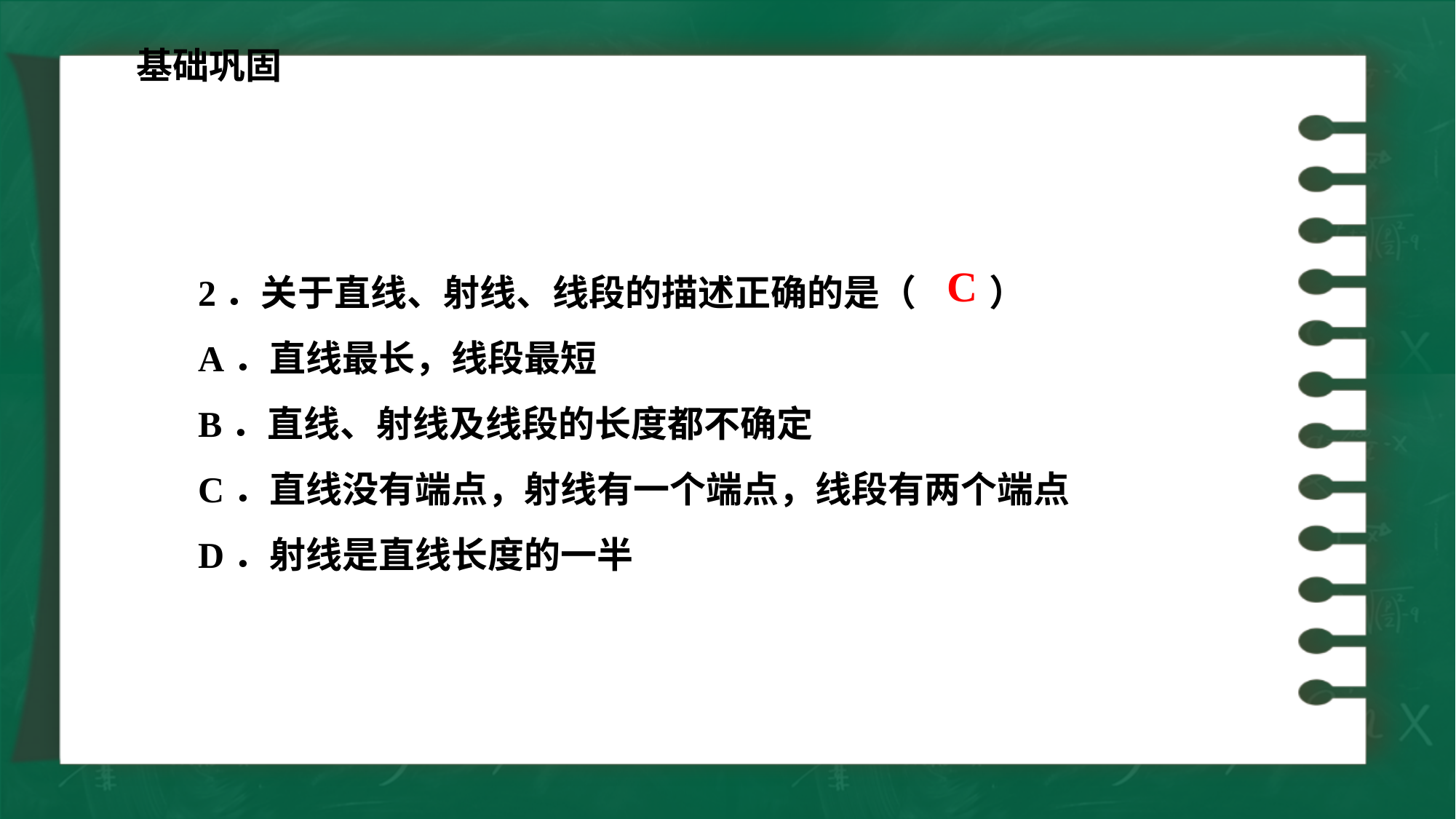

基础巩固
2．关于直线、射线、线段的描述正确的是（　　）
A．直线最长，线段最短
B．直线、射线及线段的长度都不确定
C．直线没有端点，射线有一个端点，线段有两个端点
D．射线是直线长度的一半
C